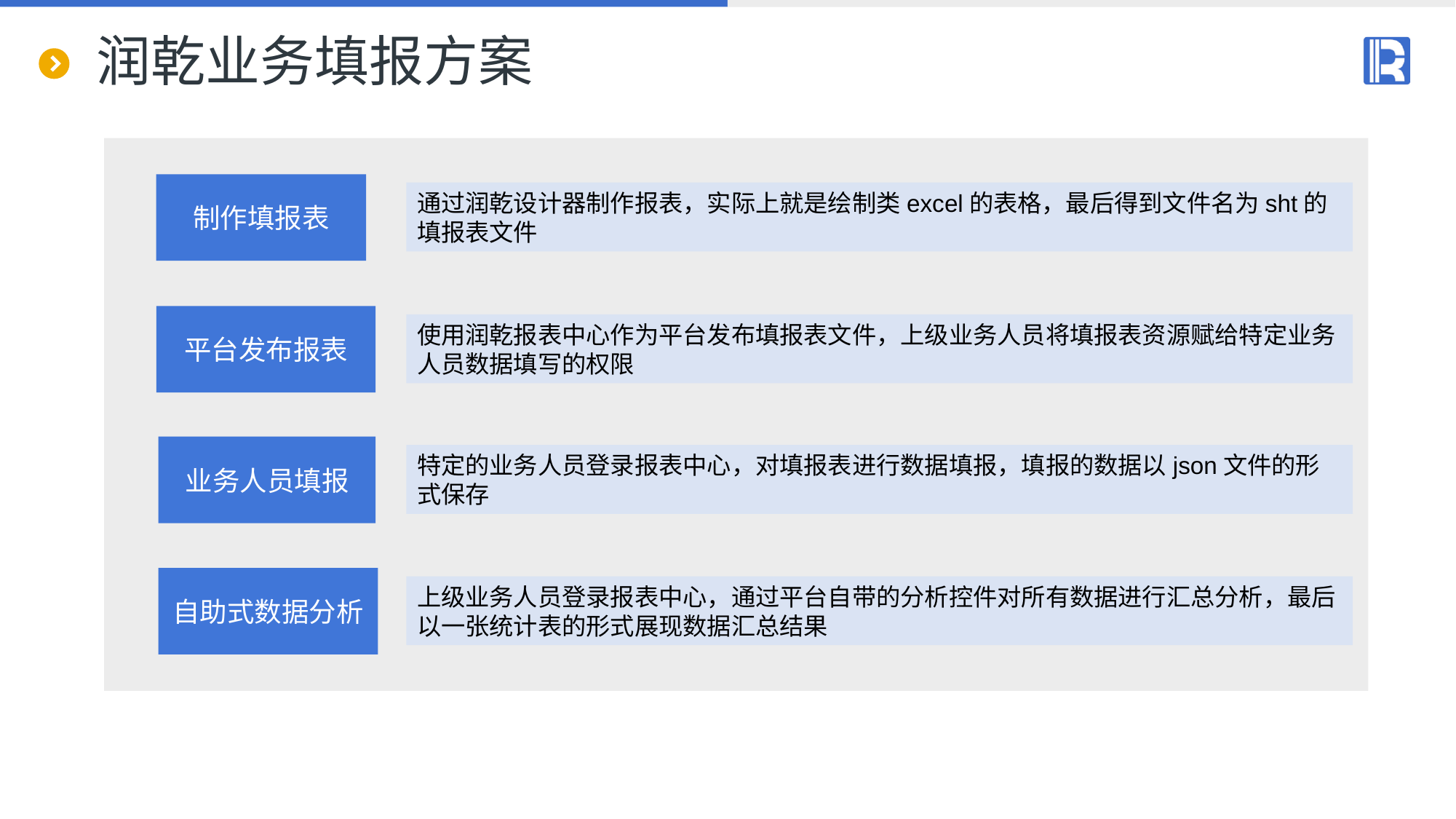

# 润乾业务填报方案

制作填报表
通过润乾设计器制作报表，实际上就是绘制类excel的表格，最后得到文件名为sht的填报表文件
平台发布报表
使用润乾报表中心作为平台发布填报表文件，上级业务人员将填报表资源赋给特定业务人员数据填写的权限
业务人员填报
特定的业务人员登录报表中心，对填报表进行数据填报，填报的数据以json文件的形式保存
自助式数据分析
上级业务人员登录报表中心，通过平台自带的分析控件对所有数据进行汇总分析，最后以一张统计表的形式展现数据汇总结果